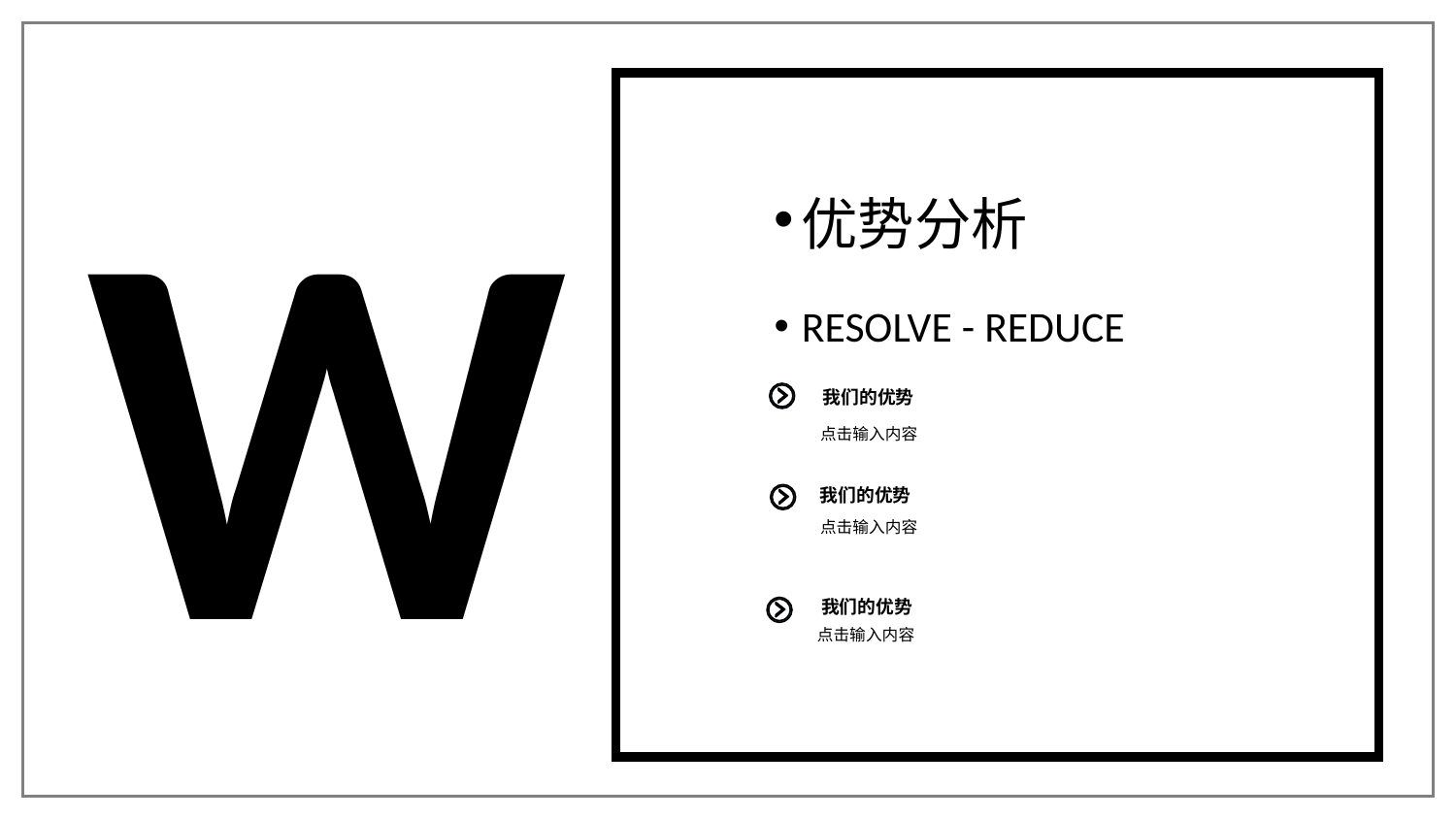

W
优势分析
RESOLVE - REDUCE

我们的优势
点击输入内容
我们的优势

点击输入内容
我们的优势

点击输入内容